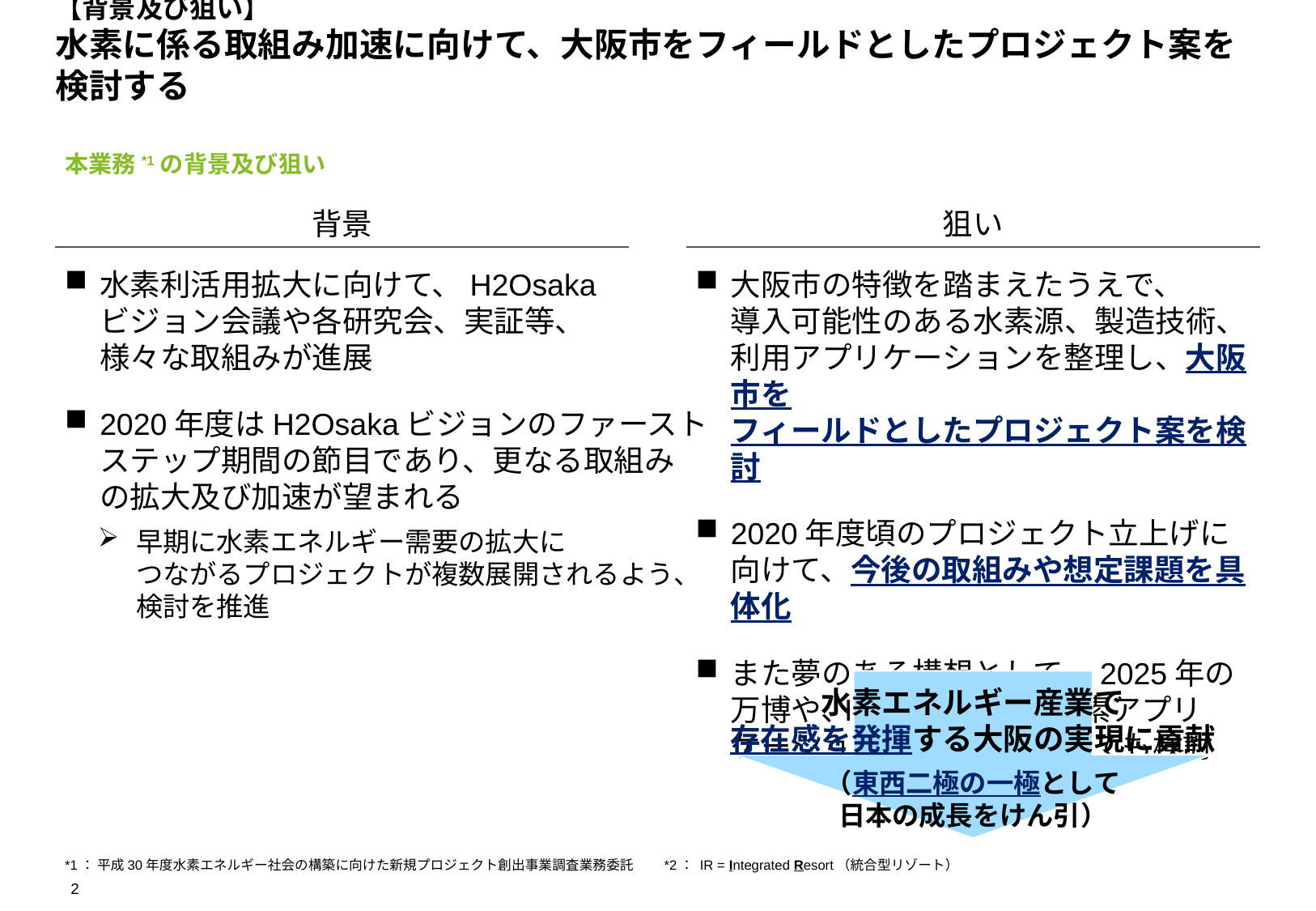

【背景及び狙い】
水素に係る取組み加速に向けて、大阪市をフィールドとしたプロジェクト案を検討する
本業務*1の背景及び狙い
背景
狙い
水素利活用拡大に向けて、H2Osaka
ビジョン会議や各研究会、実証等、
様々な取組みが進展
2020年度はH2Osakaビジョンのファースト
ステップ期間の節目であり、更なる取組み
の拡大及び加速が望まれる
早期に水素エネルギー需要の拡大に
つながるプロジェクトが複数展開されるよう、
検討を推進
大阪市の特徴を踏まえたうえで、
導入可能性のある水素源、製造技術、
利用アプリケーションを整理し、大阪市を
フィールドとしたプロジェクト案を検討
2020年度頃のプロジェクト立上げに向けて、今後の取組みや想定課題を具体化
また夢のある構想として、2025年の万博や､IR*2を見据えた水素アプリケーションの利活用についても検討

水素エネルギー産業で
存在感を発揮する大阪の実現に貢献
（東西二極の一極として
日本の成長をけん引）
*1： 平成30年度水素エネルギー社会の構築に向けた新規プロジェクト創出事業調査業務委託　　*2： IR = Integrated Resort（統合型リゾート）
2